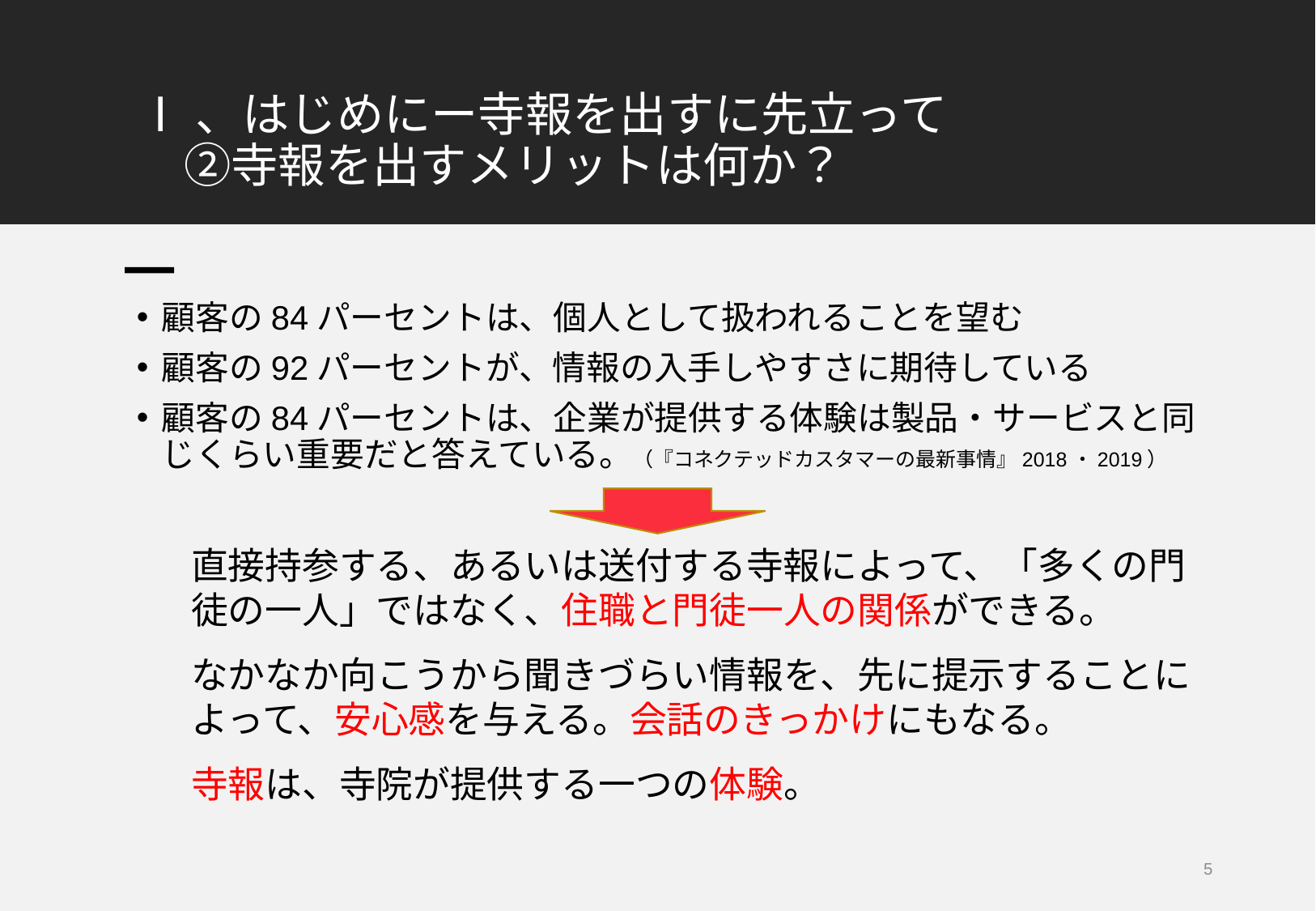

# Ⅰ、はじめにー寺報を出すに先立って 　②寺報を出すメリットは何か？

顧客の84パーセントは、個人として扱われることを望む
顧客の92パーセントが、情報の入手しやすさに期待している
顧客の84パーセントは、企業が提供する体験は製品・サービスと同じくらい重要だと答えている。（『コネクテッドカスタマーの最新事情』2018・2019）

直接持参する、あるいは送付する寺報によって、「多くの門徒の一人」ではなく、住職と門徒一人の関係ができる。
なかなか向こうから聞きづらい情報を、先に提示することによって、安心感を与える。会話のきっかけにもなる。
寺報は、寺院が提供する一つの体験。

5